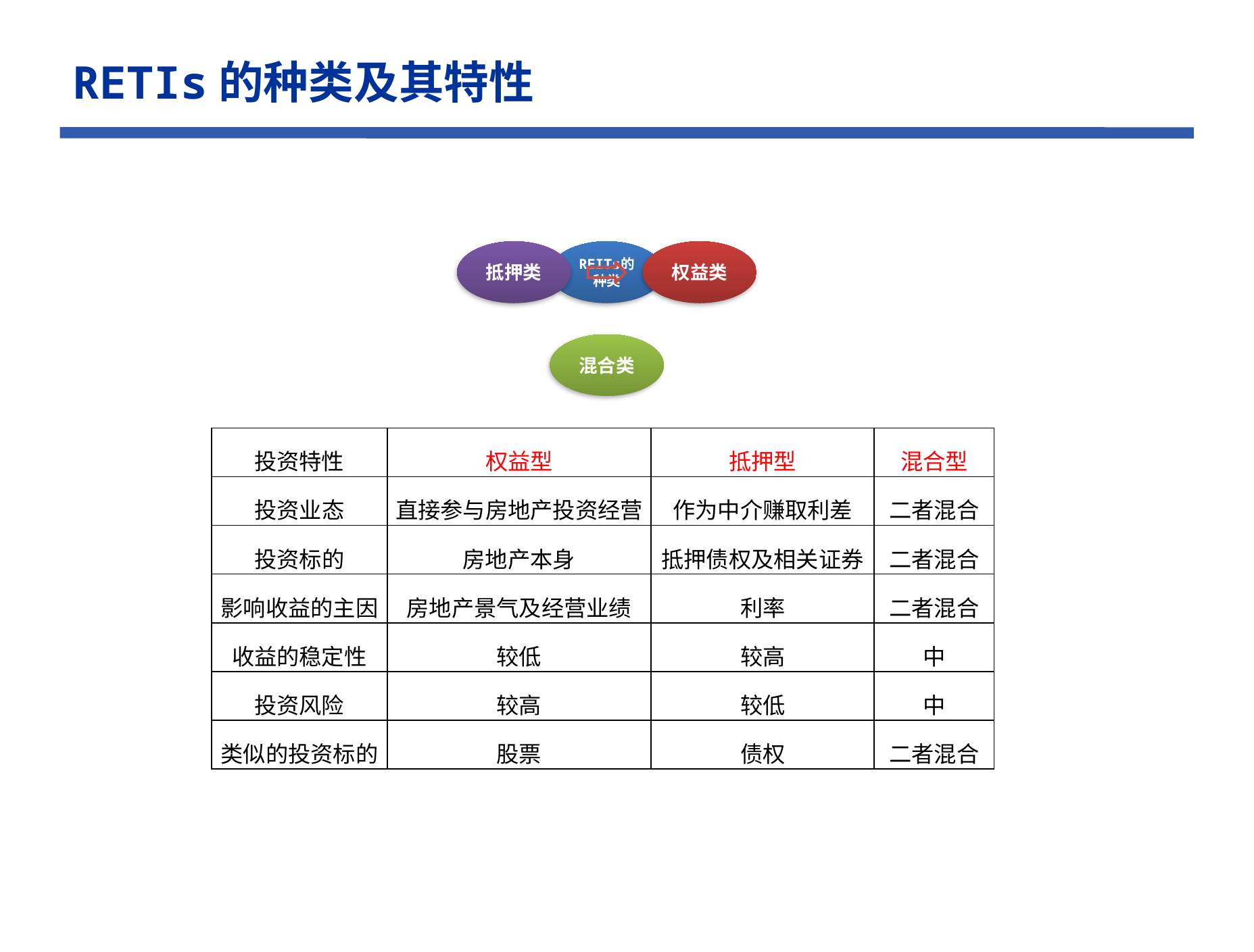

# RETIs的种类及其特性
权益类
混合类
抵押类
REITs的种类
| 投资特性 | 权益型 | 抵押型 | 混合型 |
| --- | --- | --- | --- |
| 投资业态 | 直接参与房地产投资经营 | 作为中介赚取利差 | 二者混合 |
| 投资标的 | 房地产本身 | 抵押债权及相关证券 | 二者混合 |
| 影响收益的主因 | 房地产景气及经营业绩 | 利率 | 二者混合 |
| 收益的稳定性 | 较低 | 较高 | 中 |
| 投资风险 | 较高 | 较低 | 中 |
| 类似的投资标的 | 股票 | 债权 | 二者混合 |